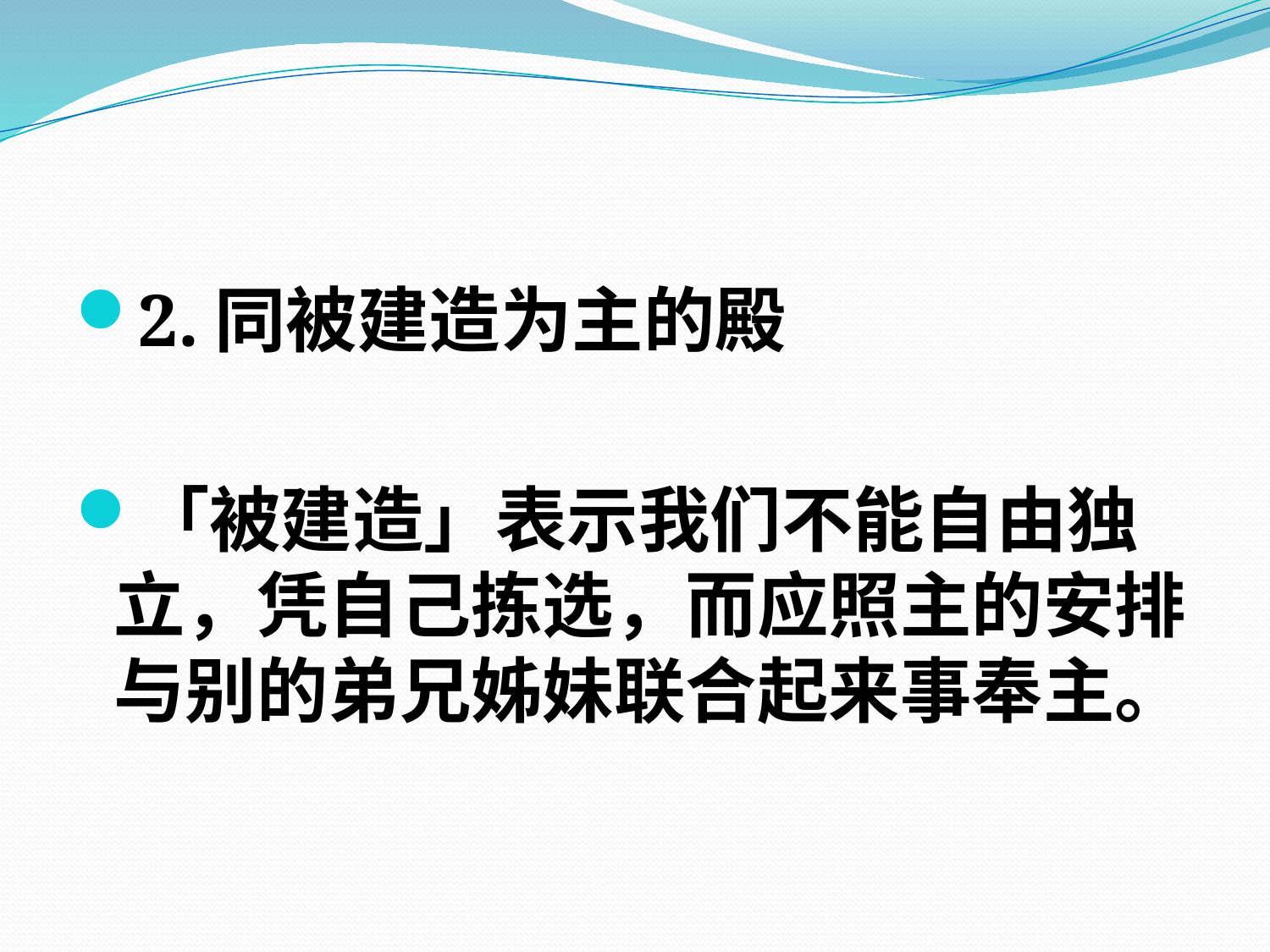

#
2.同被建造为主的殿

「被建造」表示我们不能自由独立，凭自己拣选，而应照主的安排与别的弟兄姊妹联合起来事奉主。